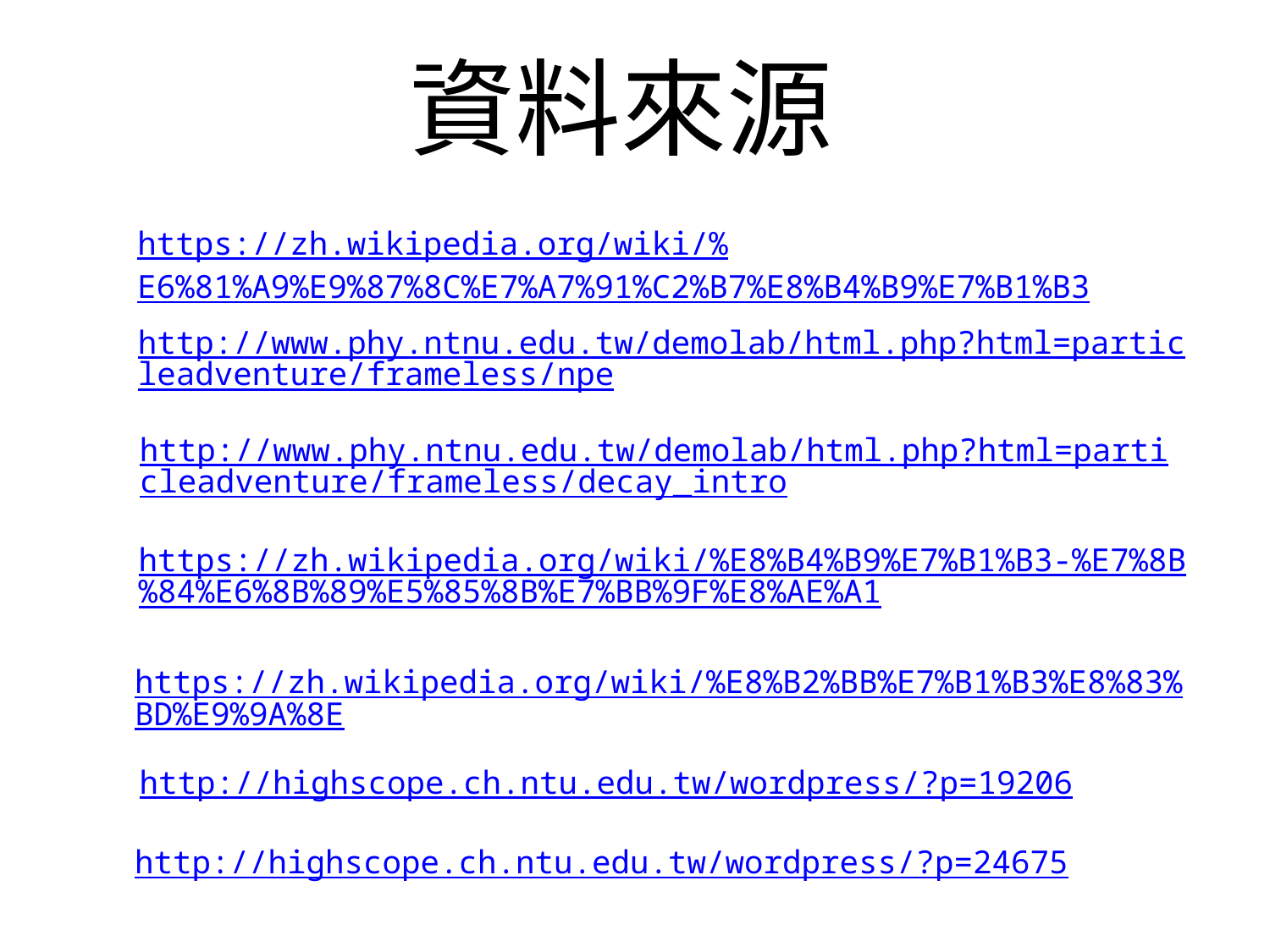

資料來源
https://zh.wikipedia.org/wiki/%E6%81%A9%E9%87%8C%E7%A7%91%C2%B7%E8%B4%B9%E7%B1%B3
http://www.phy.ntnu.edu.tw/demolab/html.php?html=particleadventure/frameless/npe
http://www.phy.ntnu.edu.tw/demolab/html.php?html=particleadventure/frameless/decay_intro
https://zh.wikipedia.org/wiki/%E8%B4%B9%E7%B1%B3-%E7%8B%84%E6%8B%89%E5%85%8B%E7%BB%9F%E8%AE%A1
https://zh.wikipedia.org/wiki/%E8%B2%BB%E7%B1%B3%E8%83%BD%E9%9A%8E
http://highscope.ch.ntu.edu.tw/wordpress/?p=19206
http://highscope.ch.ntu.edu.tw/wordpress/?p=24675